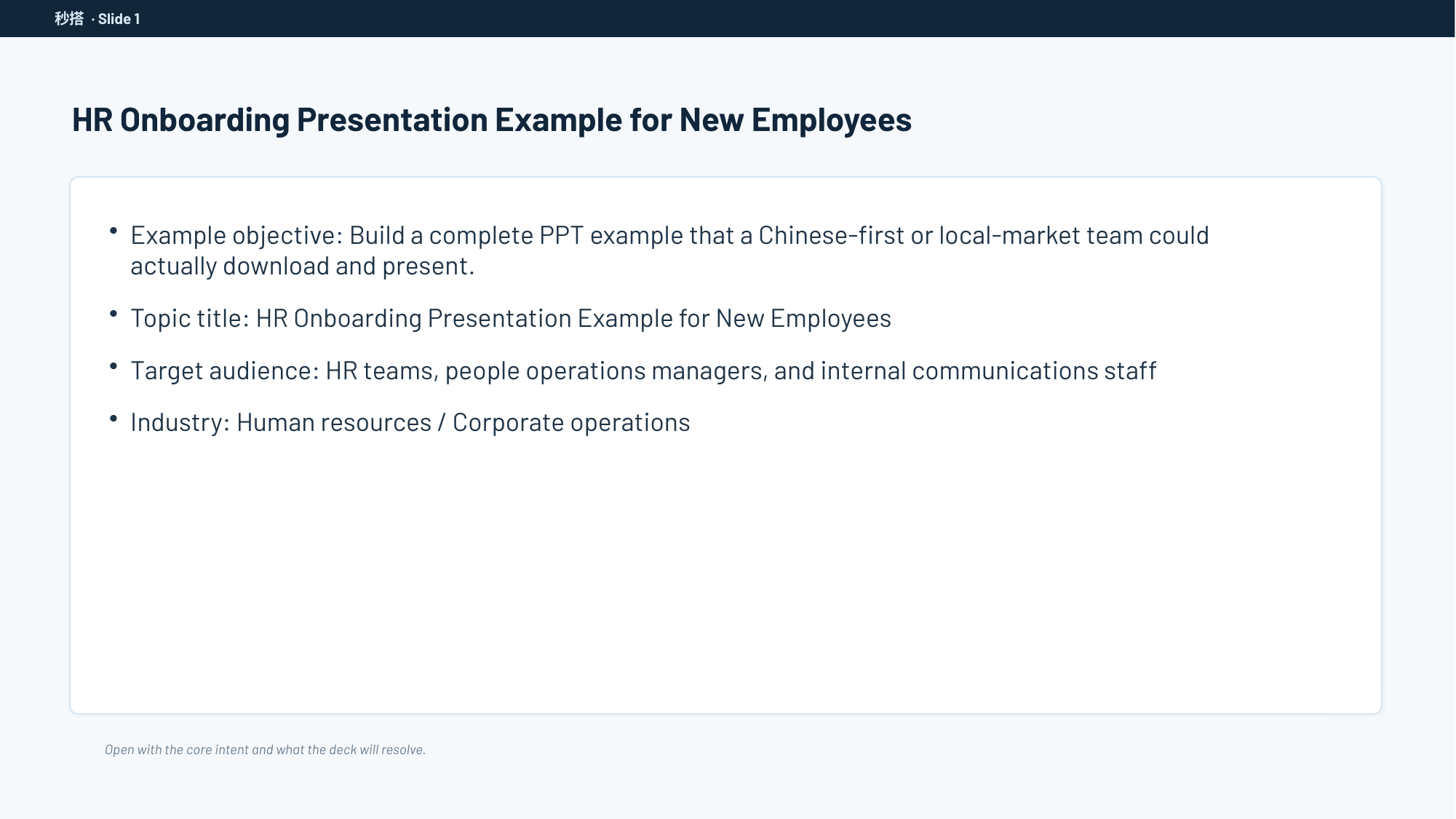

秒搭 · Slide 1
HR Onboarding Presentation Example for New Employees

Example objective: Build a complete PPT example that a Chinese-first or local-market team could actually download and present.
Topic title: HR Onboarding Presentation Example for New Employees
Target audience: HR teams, people operations managers, and internal communications staff
Industry: Human resources / Corporate operations
Open with the core intent and what the deck will resolve.